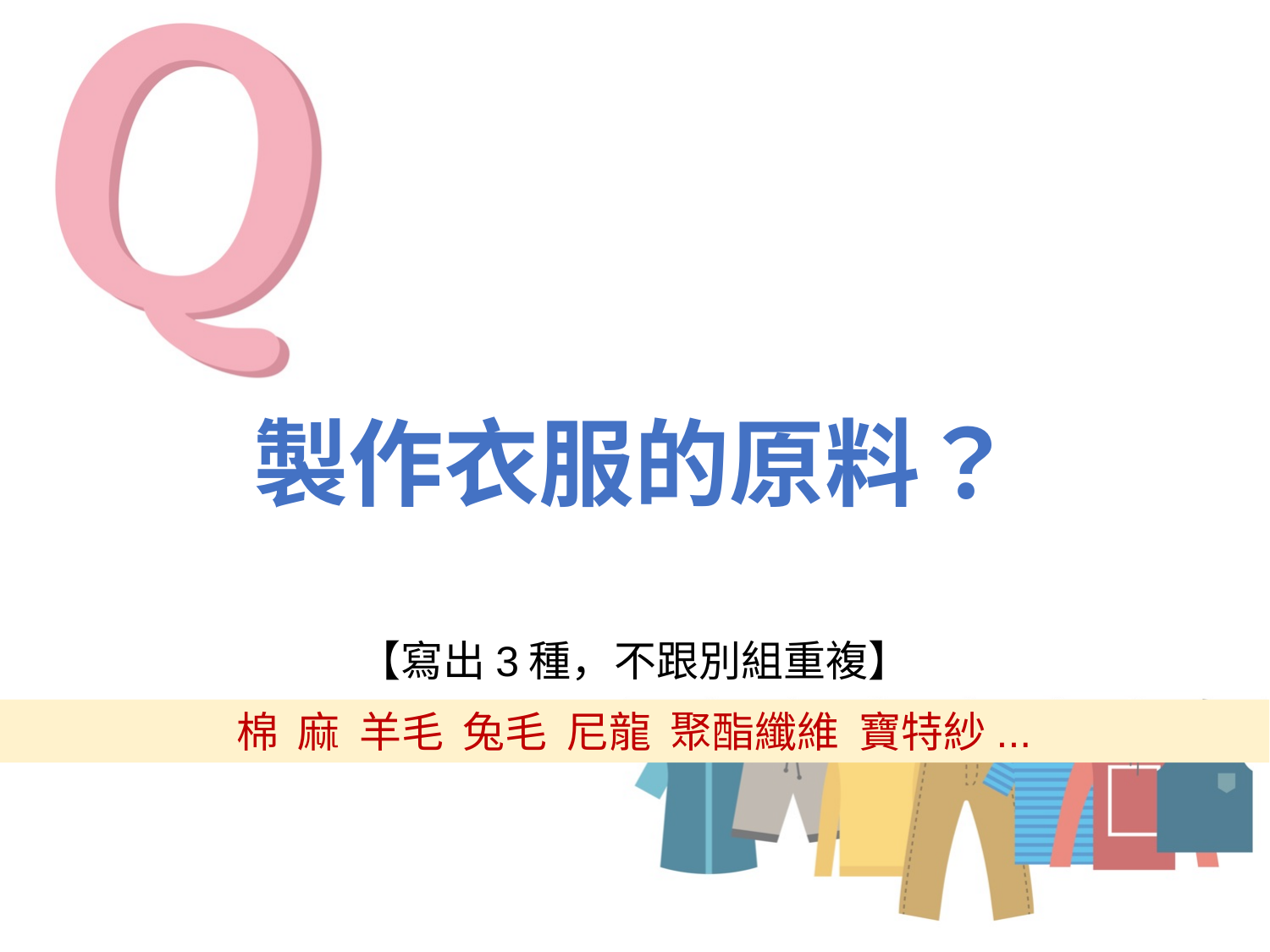

# 製作衣服的原料？
【寫出3種，不跟別組重複】
棉  麻  羊毛  兔毛  尼龍  聚酯纖維  寶特紗...